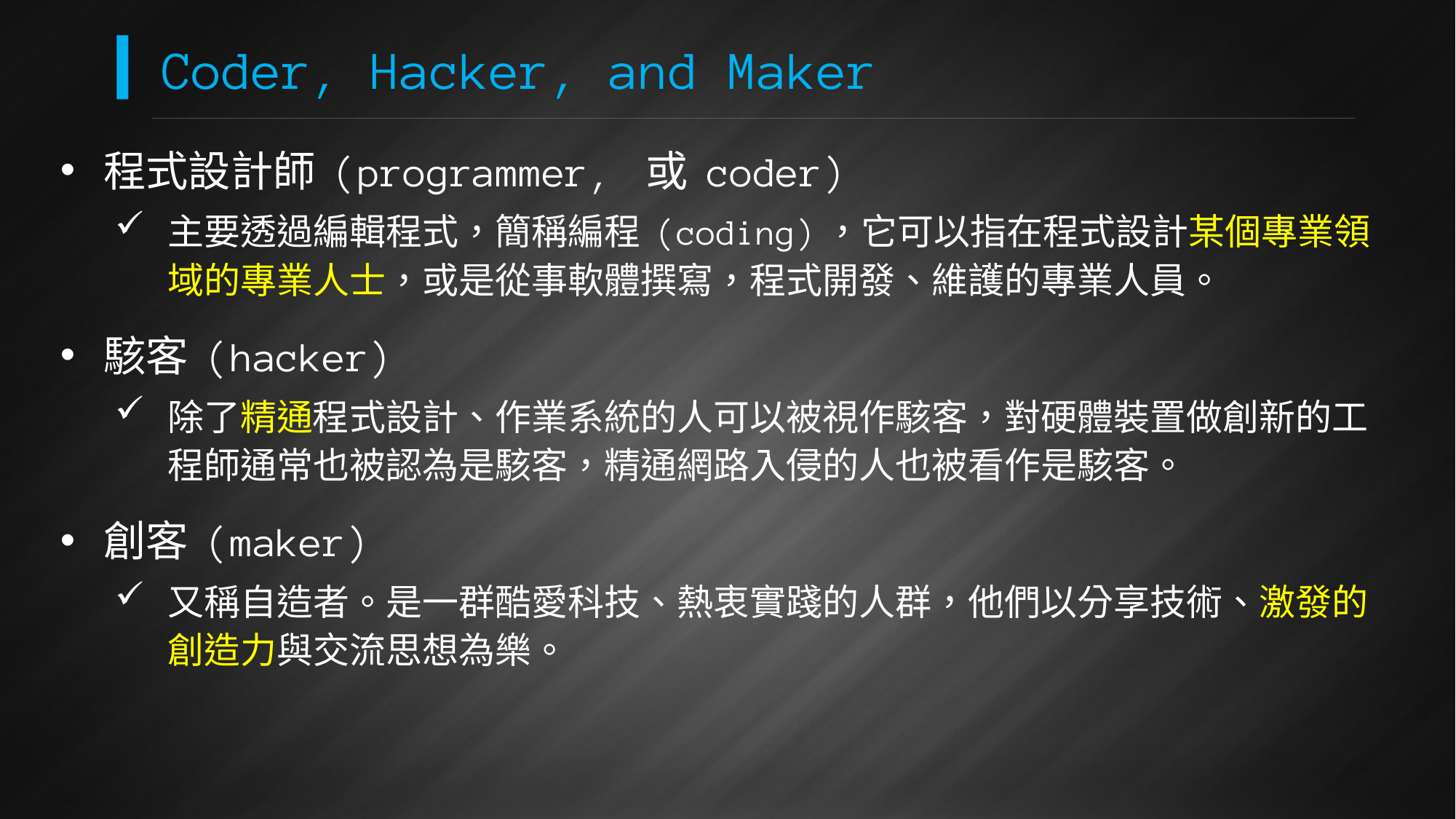

# Coder, Hacker, and Maker

程式設計師 (programmer, 或 coder)
主要透過編輯程式，簡稱編程 (coding)，它可以指在程式設計某個專業領域的專業人士，或是從事軟體撰寫，程式開發、維護的專業人員。
駭客 (hacker)
除了精通程式設計、作業系統的人可以被視作駭客，對硬體裝置做創新的工程師通常也被認為是駭客，精通網路入侵的人也被看作是駭客。
創客 (maker)
又稱自造者。是一群酷愛科技、熱衷實踐的人群，他們以分享技術、激發的創造力與交流思想為樂。